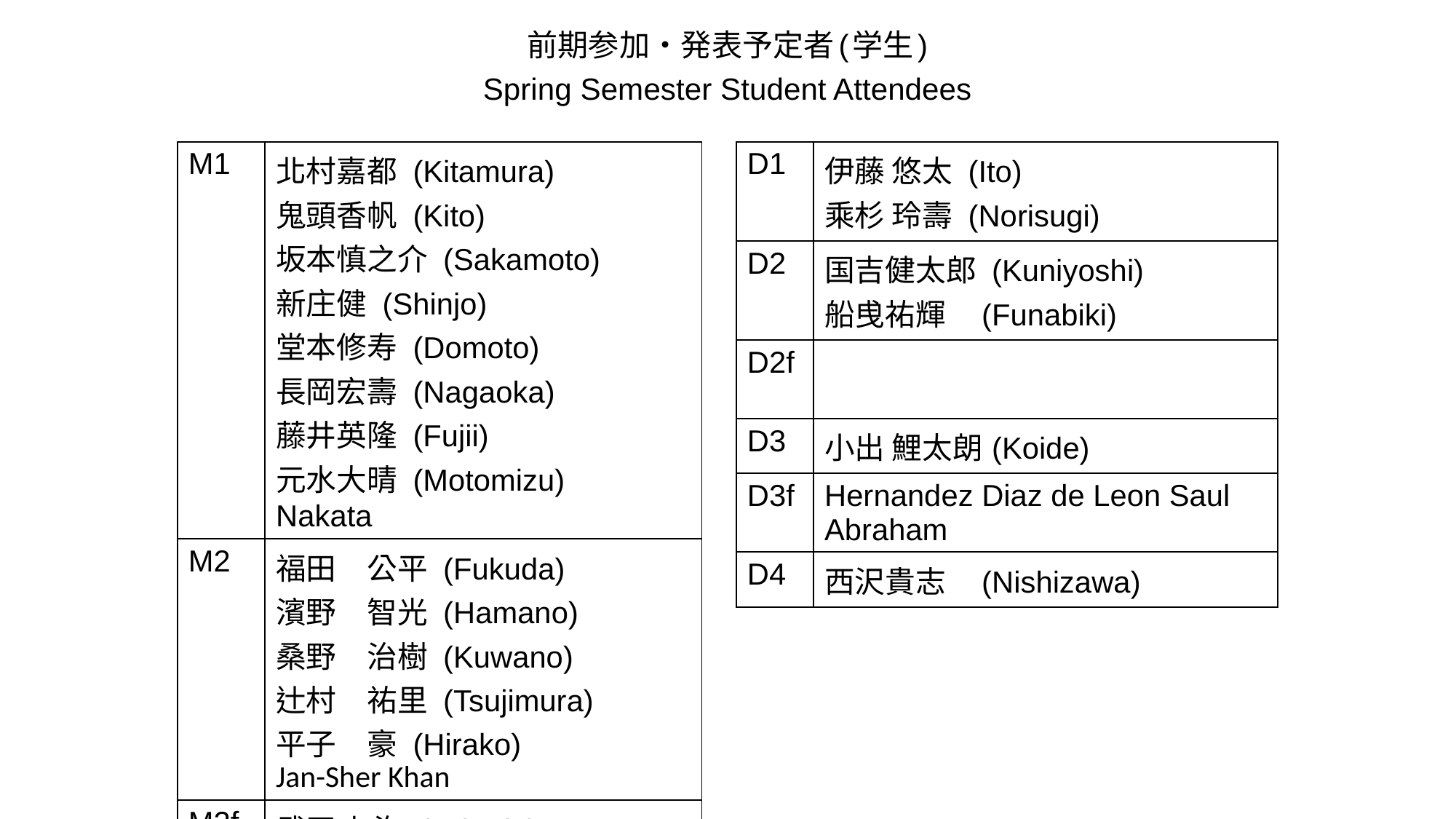

前期参加・発表予定者(学生)
Spring Semester Student Attendees
| M1 | 北村嘉都 (Kitamura) 鬼頭香帆 (Kito) 坂本慎之介 (Sakamoto) 新庄健 (Shinjo) 堂本修寿 (Domoto) 長岡宏壽 (Nagaoka) 藤井英隆 (Fujii) 元水大晴 (Motomizu) Nakata |
| --- | --- |
| M2 | 福田　公平 (Fukuda) 濱野　智光 (Hamano) 桑野　治樹 (Kuwano) 辻村　祐里 (Tsujimura) 平子　豪 (Hirako) Jan-Sher Khan |
| M2f | 武田 七海 (Takeda) |
| D1 | 伊藤 悠太 (Ito) 乘杉 玲壽 (Norisugi) |
| --- | --- |
| D2 | 国吉健太郎 (Kuniyoshi) 船曵祐輝 (Funabiki) |
| D2f |  |
| D3 | 小出 鯉太朗(Koide) |
| D3f | Hernandez Diaz de Leon Saul Abraham |
| D4 | 西沢貴志 (Nishizawa) |